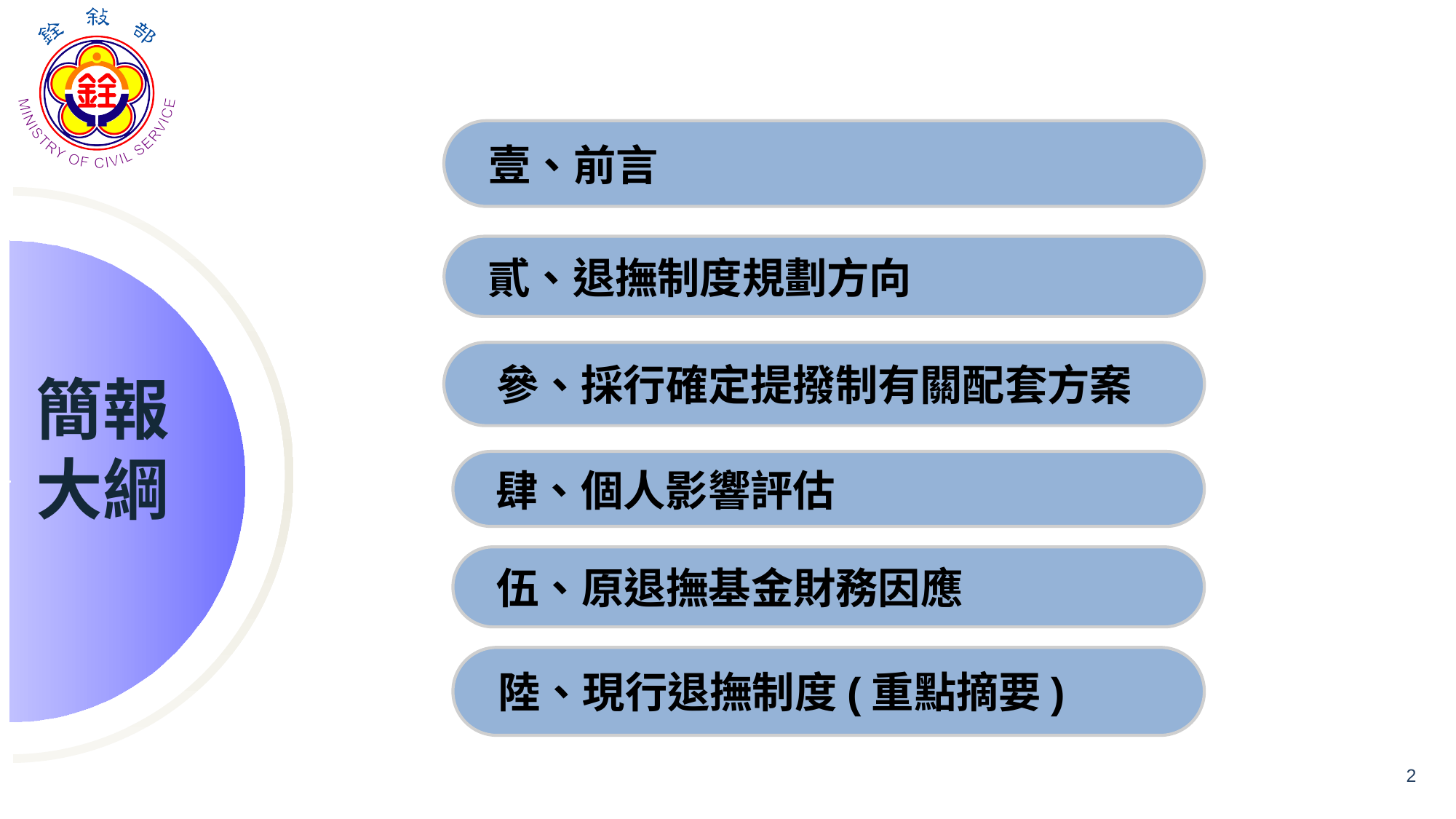

壹、前言

貳、退撫制度規劃方向

  參、採行確定提撥制有關配套方案
簡報大綱
肆、個人影響評估
伍、原退撫基金財務因應
陸、現行退撫制度(重點摘要)